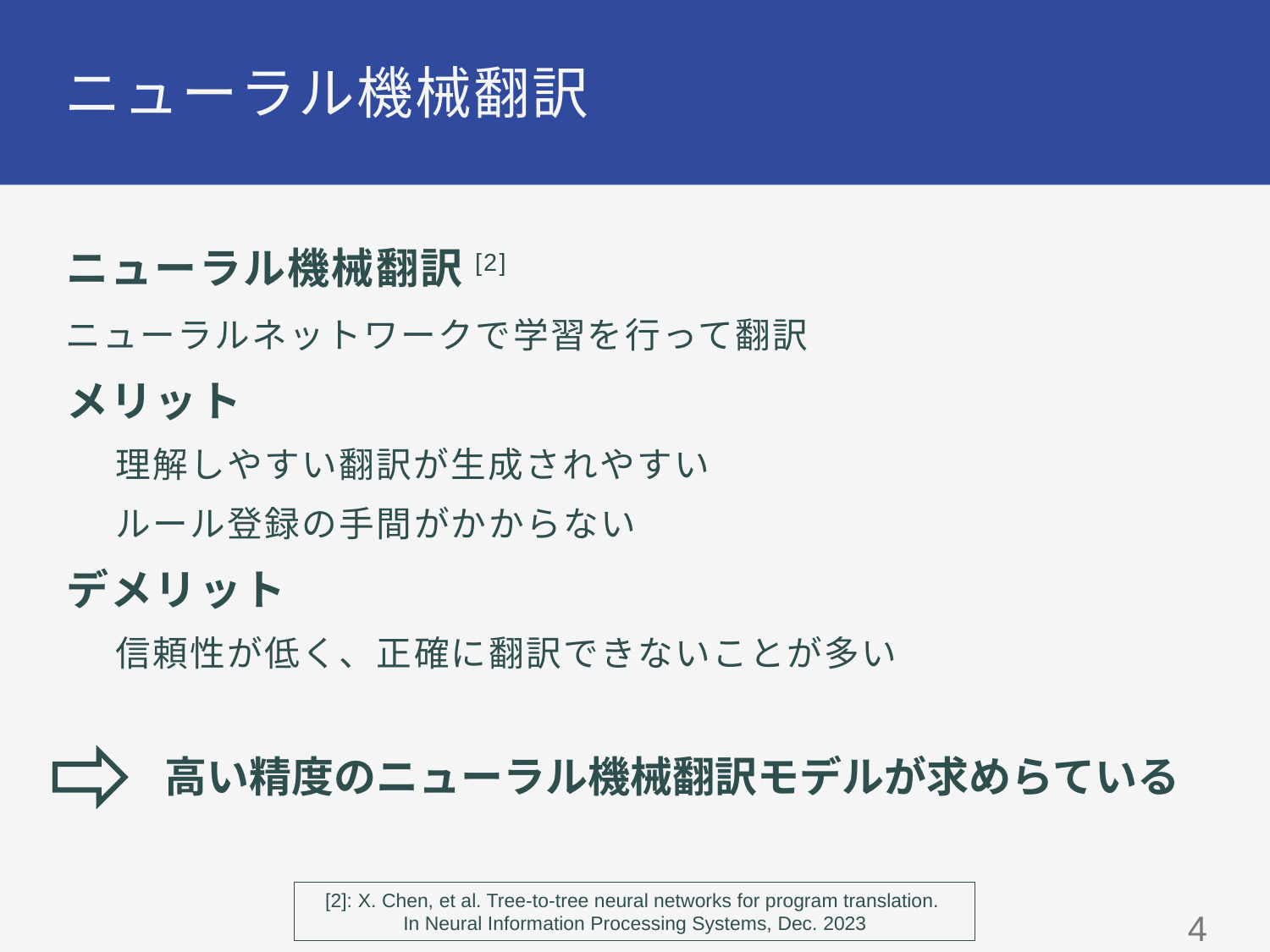

# ニューラル機械翻訳
ニューラル機械翻訳[2]
ニューラルネットワークで学習を行って翻訳
メリット
理解しやすい翻訳が生成されやすい
ルール登録の手間がかからない
デメリット
信頼性が低く、正確に翻訳できないことが多い

高い精度のニューラル機械翻訳モデルが求めらている

[2]: X. Chen, et al. Tree-to-tree neural networks for program translation.
In Neural Information Processing Systems, Dec. 2023
4